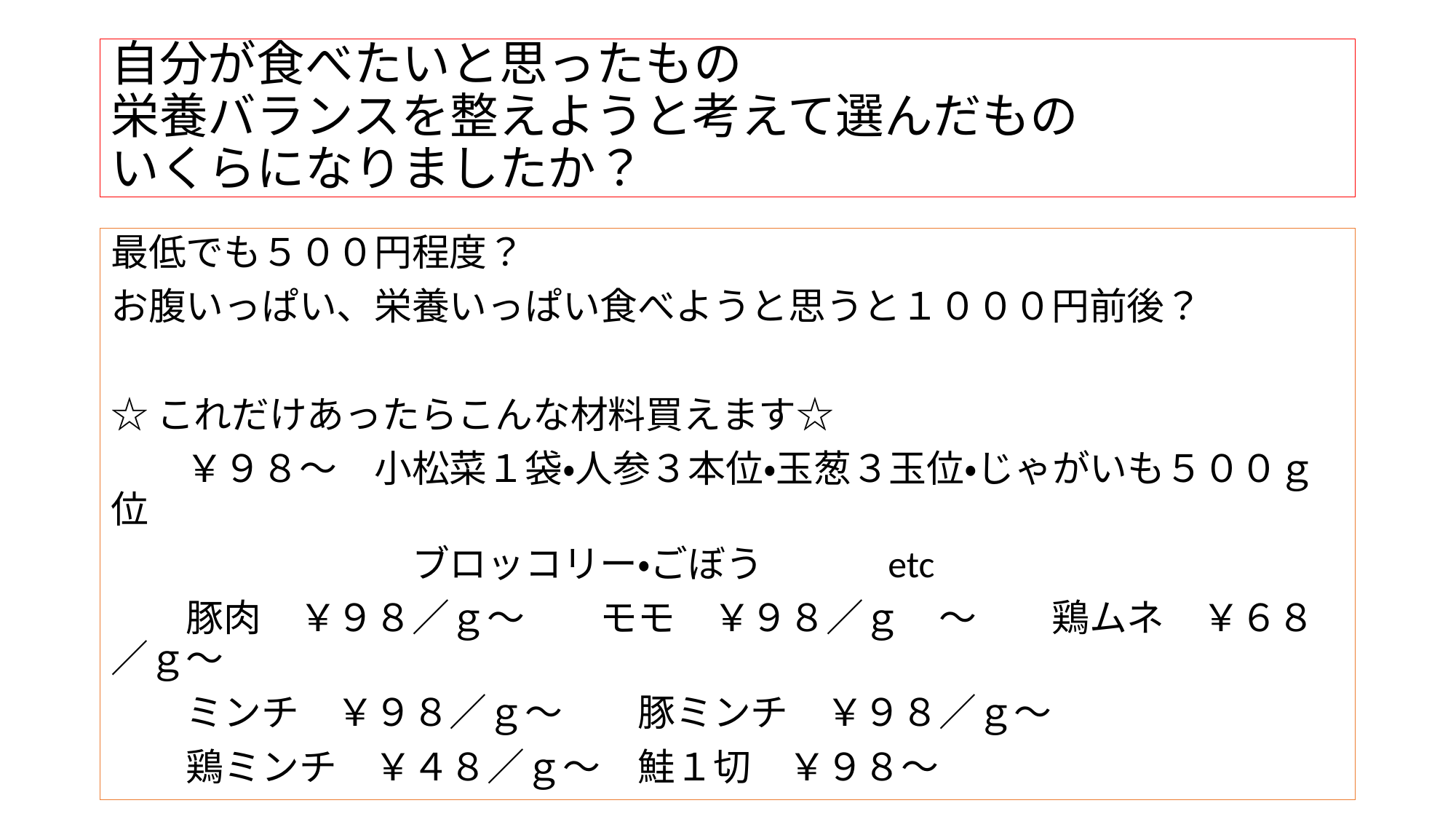

# 自分が食べたいと思ったもの 栄養バランスを整えようと考えて選んだもの いくらになりましたか？
最低でも５００円程度？
お腹いっぱい、栄養いっぱい食べようと思うと１０００円前後？

☆これだけあったらこんな材料買えます☆
　　￥９８～　小松菜１袋・人参３本位・玉葱３玉位・じゃがいも５００ｇ位
　　　　　　　　ブロッコリー・ごぼう　	etc
　　豚肉　￥９８／ｇ～　　モモ　￥９８／ｇ　～　　鶏ムネ　￥６８／ｇ～
　　ミンチ　￥９８／ｇ～　　豚ミンチ　￥９８／ｇ～
　　鶏ミンチ　￥４８／ｇ～　鮭１切　￥９８～